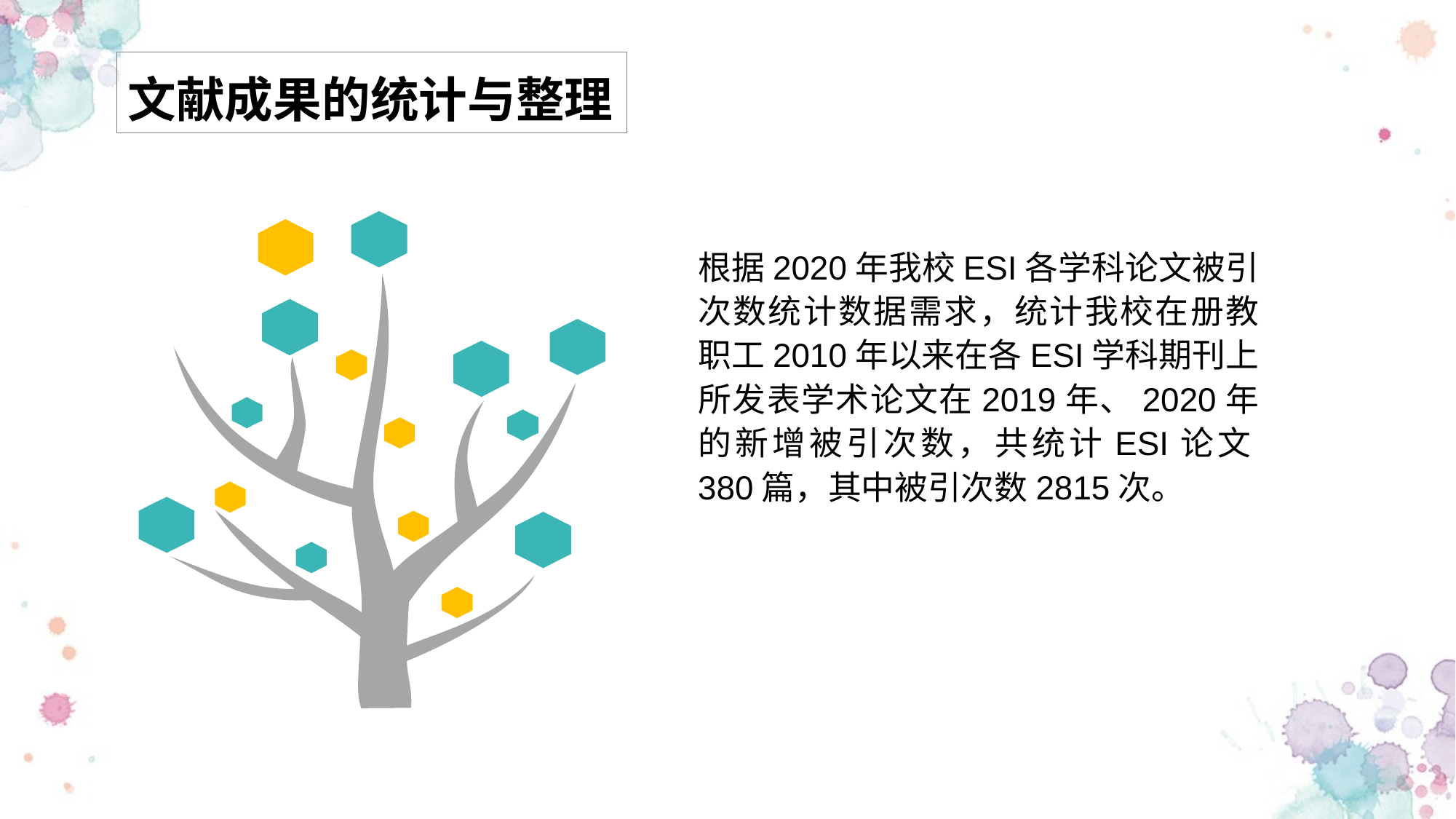

文献成果的统计与整理

根据2020年我校ESI各学科论文被引次数统计数据需求，统计我校在册教职工2010年以来在各ESI学科期刊上所发表学术论文在2019年、2020年的新增被引次数，共统计ESI论文380篇，其中被引次数2815次。